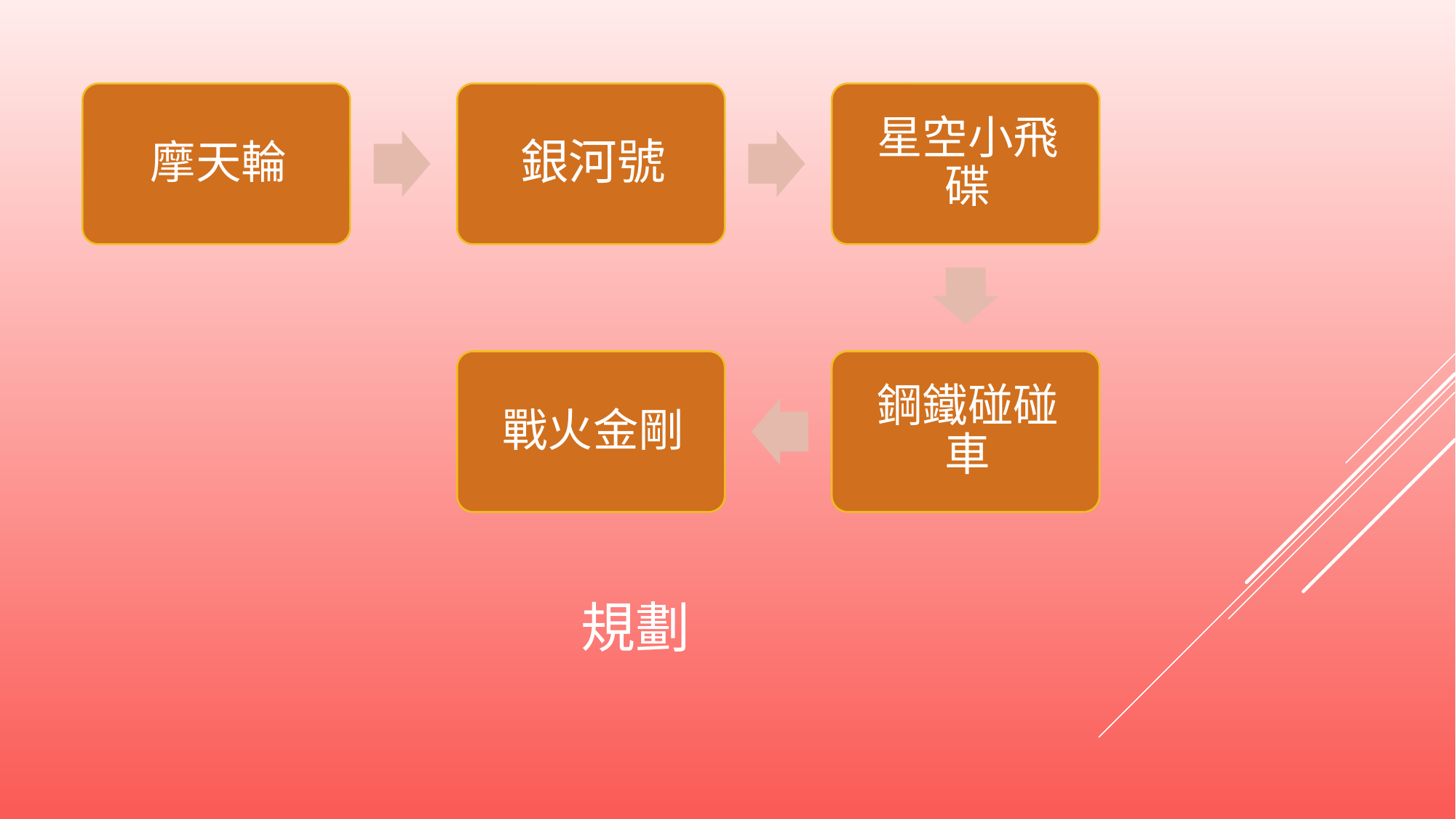

摩天輪

銀河號

星空小飛碟

鋼鐵碰碰車

戰火金剛
# 規劃